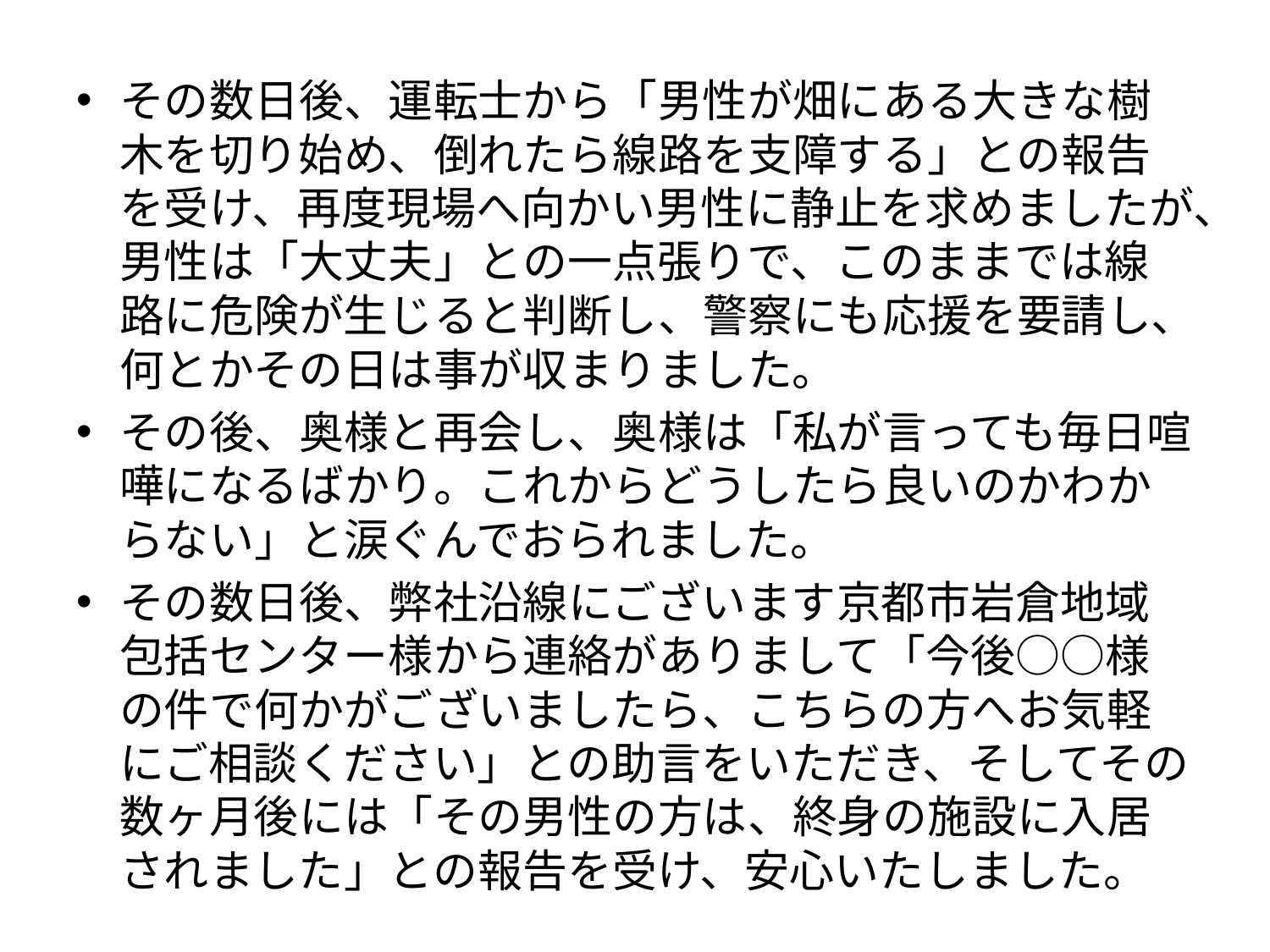

その数日後、運転士から「男性が畑にある大きな樹木を切り始め、倒れたら線路を支障する」との報告を受け、再度現場へ向かい男性に静止を求めましたが、男性は「大丈夫」との一点張りで、このままでは線路に危険が生じると判断し、警察にも応援を要請し、何とかその日は事が収まりました。
その後、奥様と再会し、奥様は「私が言っても毎日喧嘩になるばかり。これからどうしたら良いのかわからない」と涙ぐんでおられました。
その数日後、弊社沿線にございます京都市岩倉地域包括センター様から連絡がありまして「今後○○様の件で何かがございましたら、こちらの方へお気軽にご相談ください」との助言をいただき、そしてその数ヶ月後には「その男性の方は、終身の施設に入居されました」との報告を受け、安心いたしました。